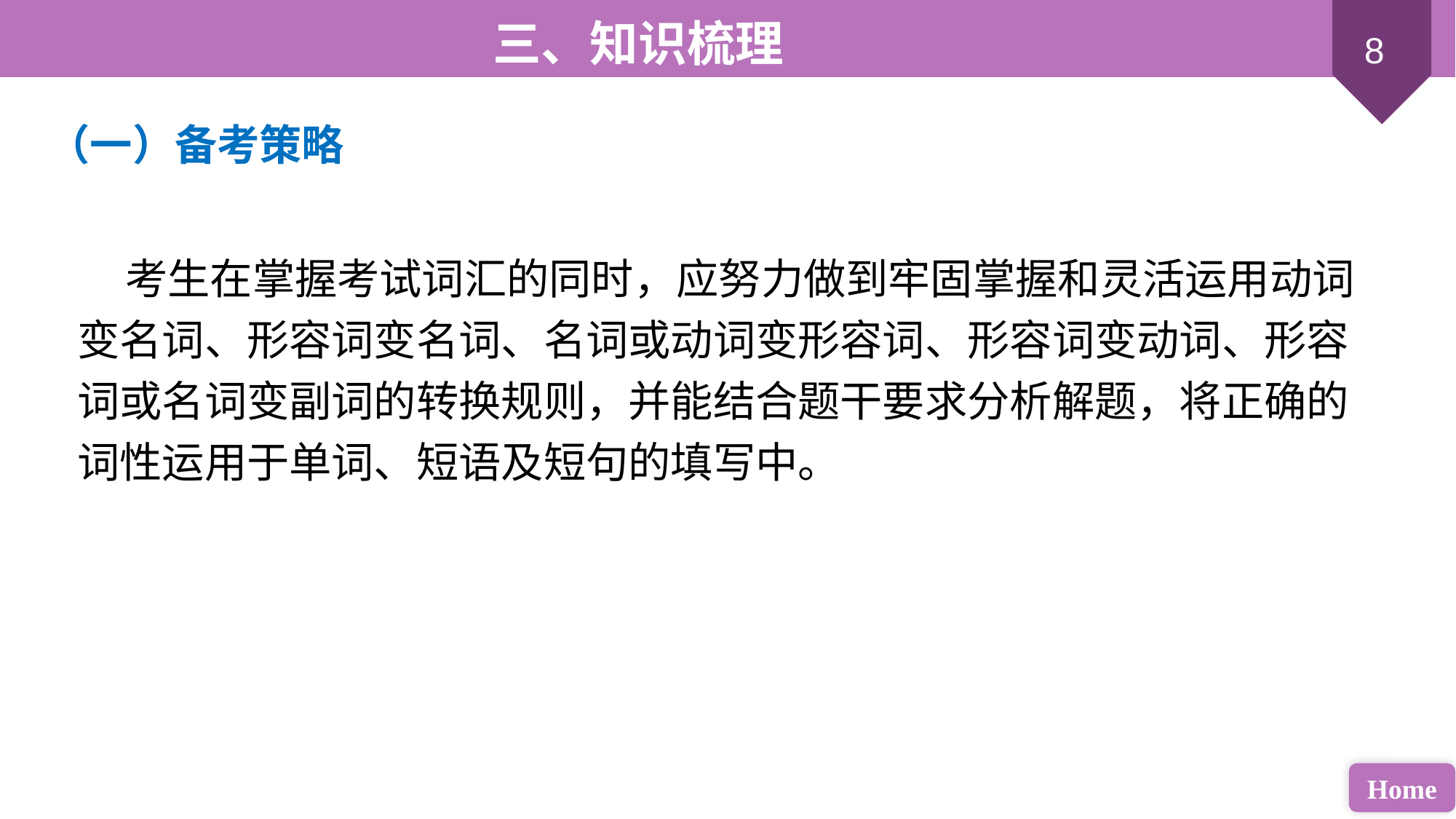

（一）备考策略
    考生在掌握考试词汇的同时，应努力做到牢固掌握和灵活运用动词变名词、形容词变名词、名词或动词变形容词、形容词变动词、形容词或名词变副词的转换规则，并能结合题干要求分析解题，将正确的词性运用于单词、短语及短句的填写中。